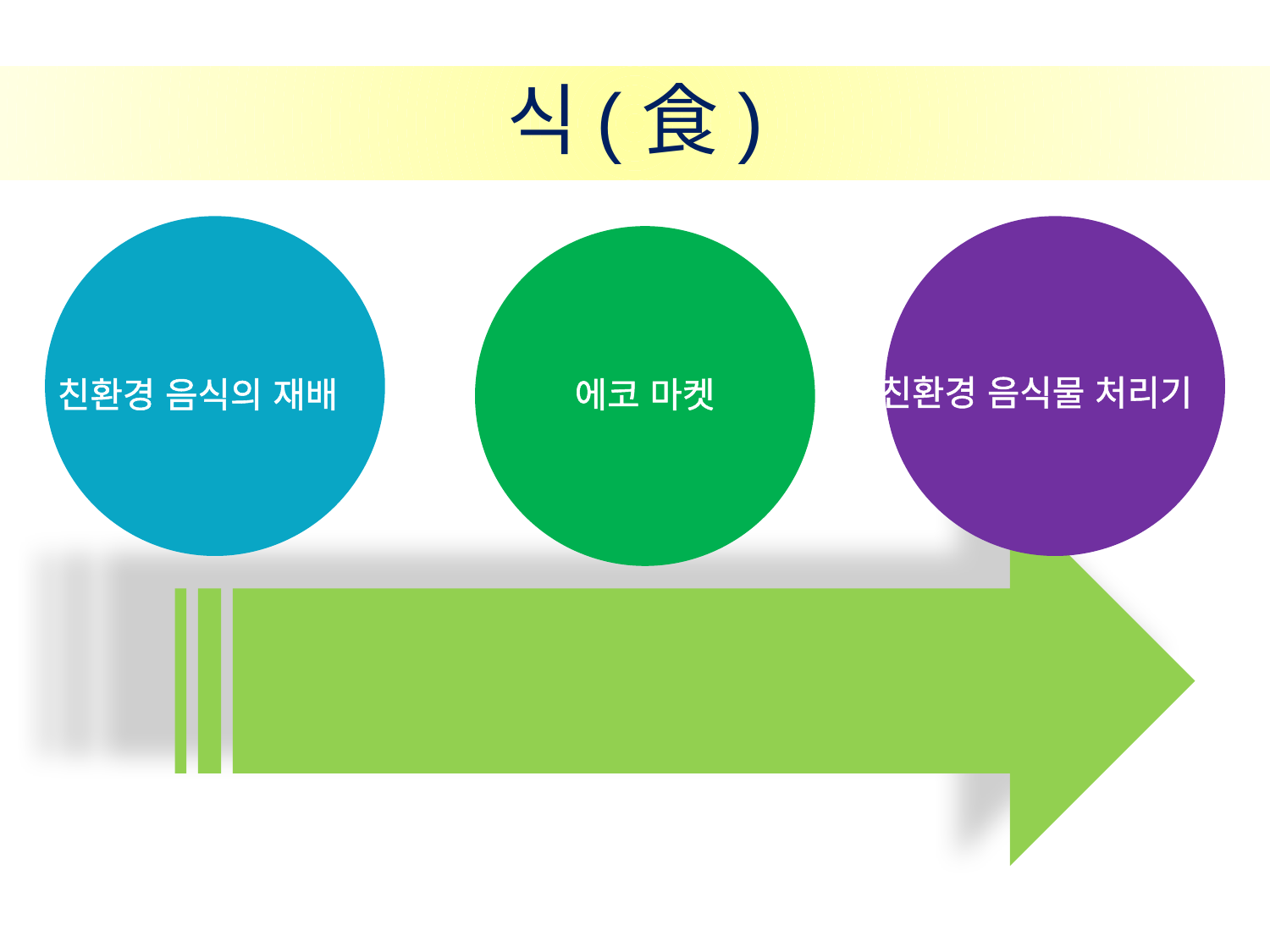

# 식(食)

친환경 음식물 처리기
친환경 음식의 재배
에코 마켓